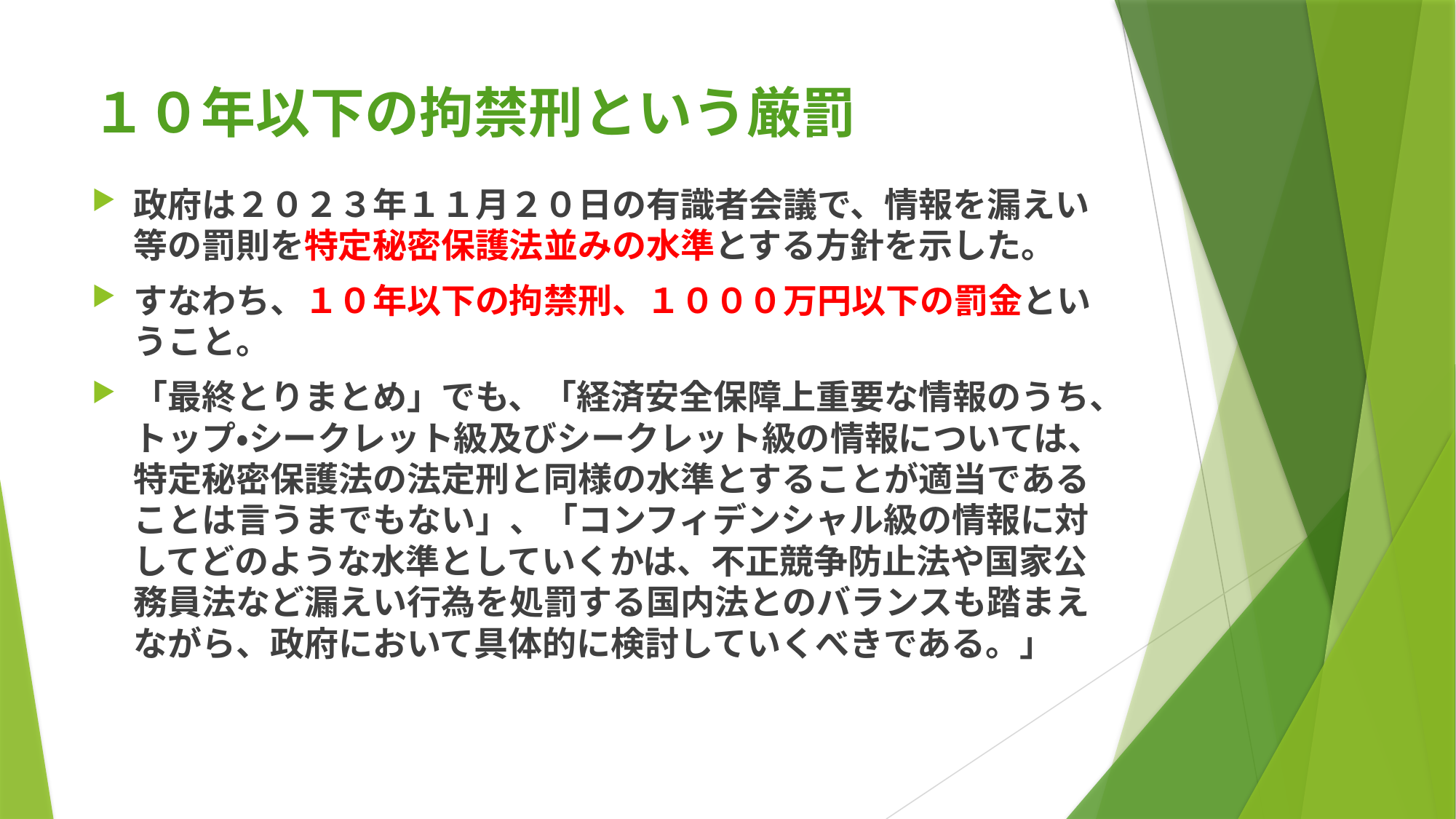

# １０年以下の拘禁刑という厳罰
政府は２０２３年１１月２０日の有識者会議で、情報を漏えい等の罰則を特定秘密保護法並みの水準とする方針を示した。
すなわち、１０年以下の拘禁刑、１０００万円以下の罰金ということ。
「最終とりまとめ」でも、「経済安全保障上重要な情報のうち、トップ・シークレット級及びシークレット級の情報については、特定秘密保護法の法定刑と同様の水準とすることが適当であることは言うまでもない」、「コンフィデンシャル級の情報に対してどのような水準としていくかは、不正競争防止法や国家公務員法など漏えい行為を処罰する国内法とのバランスも踏まえながら、政府において具体的に検討していくべきである。」
27